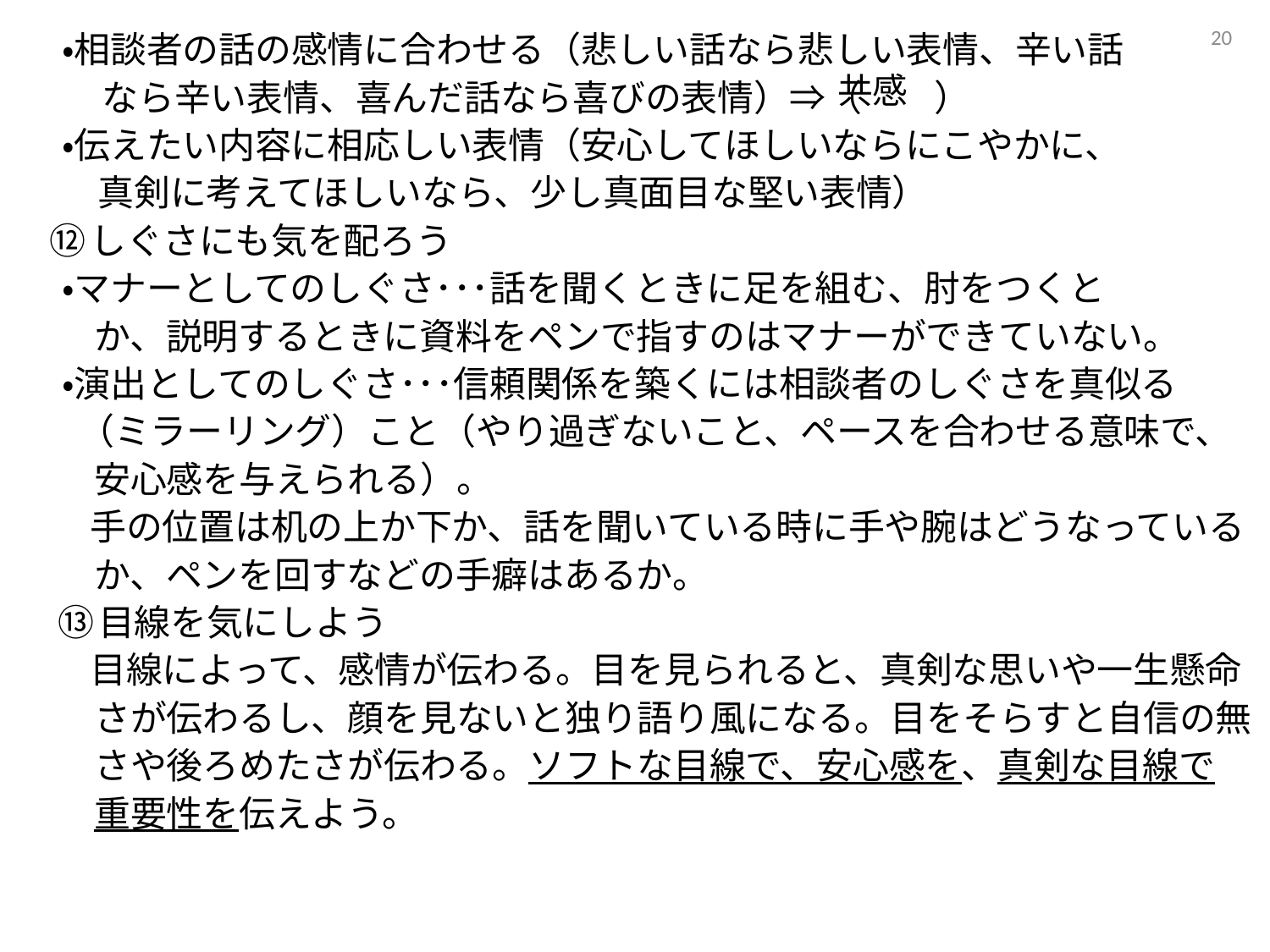

20
　 ・相談者の話の感情に合わせる（悲しい話なら悲しい表情、辛い話
          なら辛い表情、喜んだ話なら喜びの表情）⇒（　　）
　 ・伝えたい内容に相応しい表情（安心してほしいならにこやかに、
　　 真剣に考えてほしいなら、少し真面目な堅い表情）
    ⑫しぐさにも気を配ろう
　 ・マナーとしてのしぐさ･･･話を聞くときに足を組む、肘をつくと
         か、説明するときに資料をペンで指すのはマナーができていない。
　 ・演出としてのしぐさ･･･信頼関係を築くには相談者のしぐさを真似る
       （ミラーリング）こと（やり過ぎないこと、ペースを合わせる意味で、
         安心感を与えられる）。
　　手の位置は机の上か下か、話を聞いている時に手や腕はどうなっている
         か、ペンを回すなどの手癖はあるか。
     ⑬目線を気にしよう
　　目線によって、感情が伝わる。目を見られると、真剣な思いや一生懸命
         さが伝わるし、顔を見ないと独り語り風になる。目をそらすと自信の無
         さや後ろめたさが伝わる。ソフトな目線で、安心感を、真剣な目線で
         重要性を伝えよう。

共感